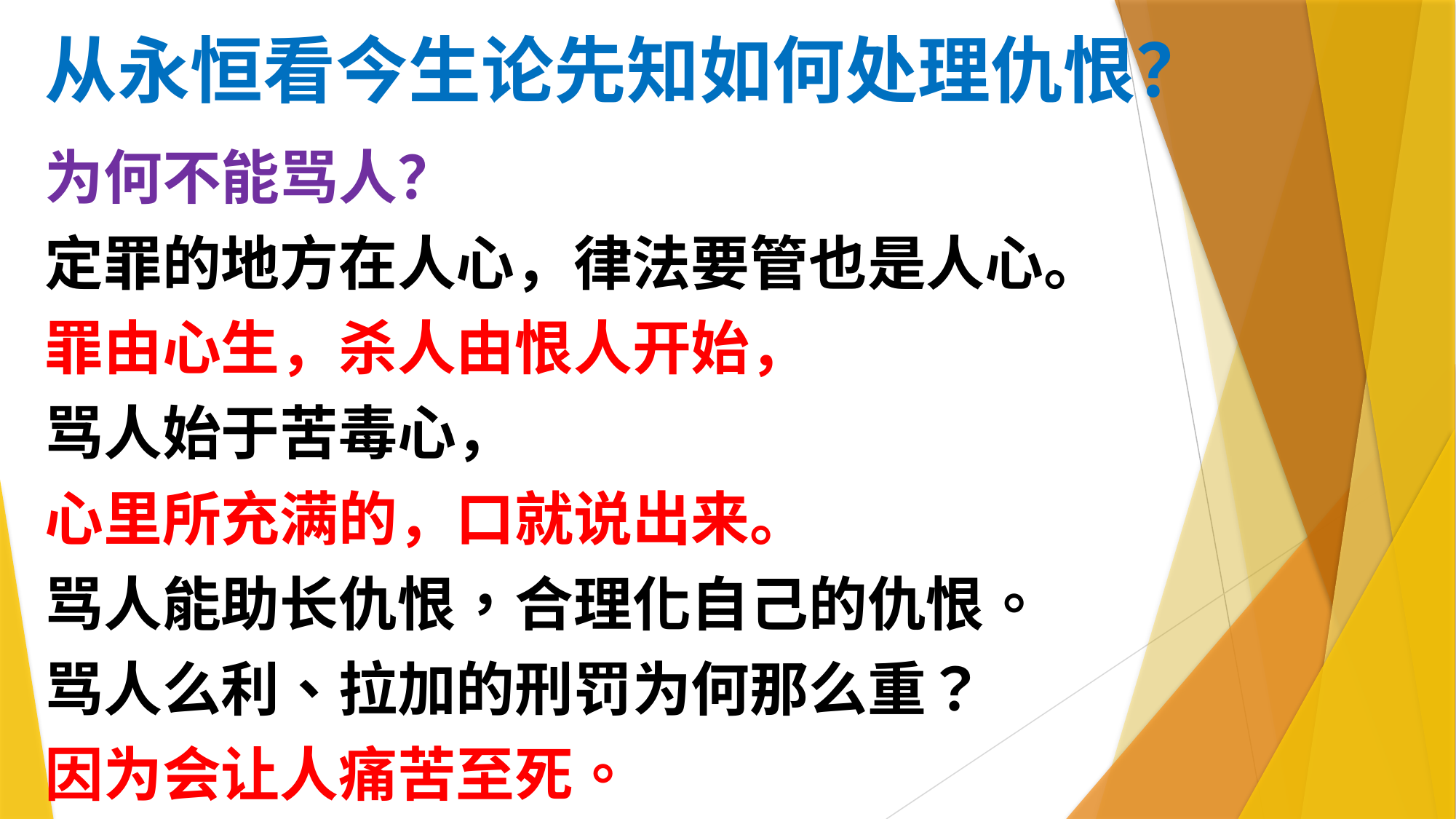

# 从永恒看今生论先知如何处理仇恨？
为何不能骂人？
定罪的地方在人心，律法要管也是人心。
罪由心生，杀人由恨人开始，
骂人始于苦毒心，
心里所充满的，口就说出来。
骂人能助长仇恨，合理化自己的仇恨。
骂人么利、拉加的刑罚为何那么重？
因为会让人痛苦至死。